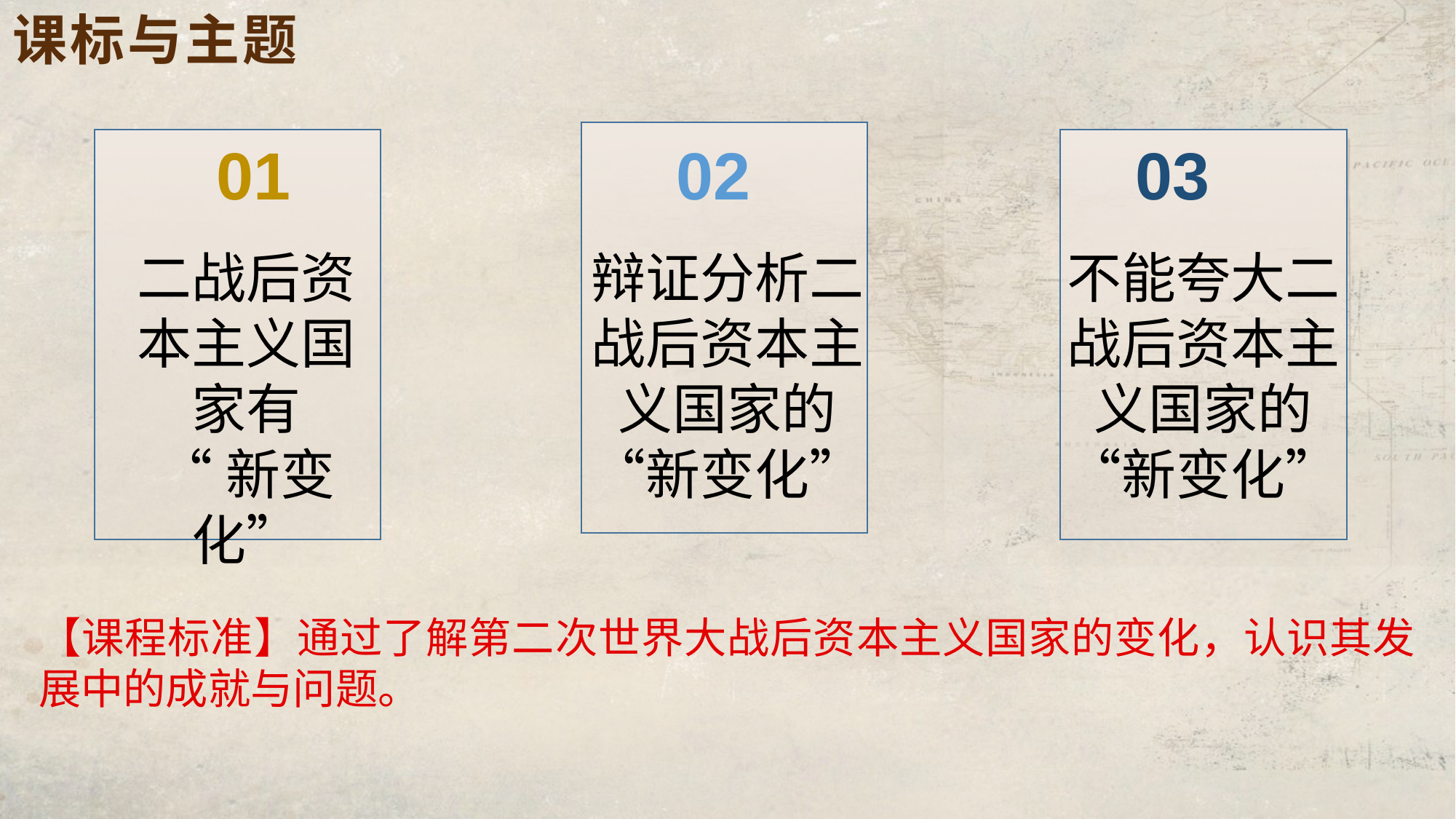

课标与主题

01
02
03
二战后资本主义国家有
“新变化”
辩证分析二战后资本主义国家的“新变化”
不能夸大二战后资本主义国家的“新变化”
【课程标准】通过了解第二次世界大战后资本主义国家的变化，认识其发展中的成就与问题。